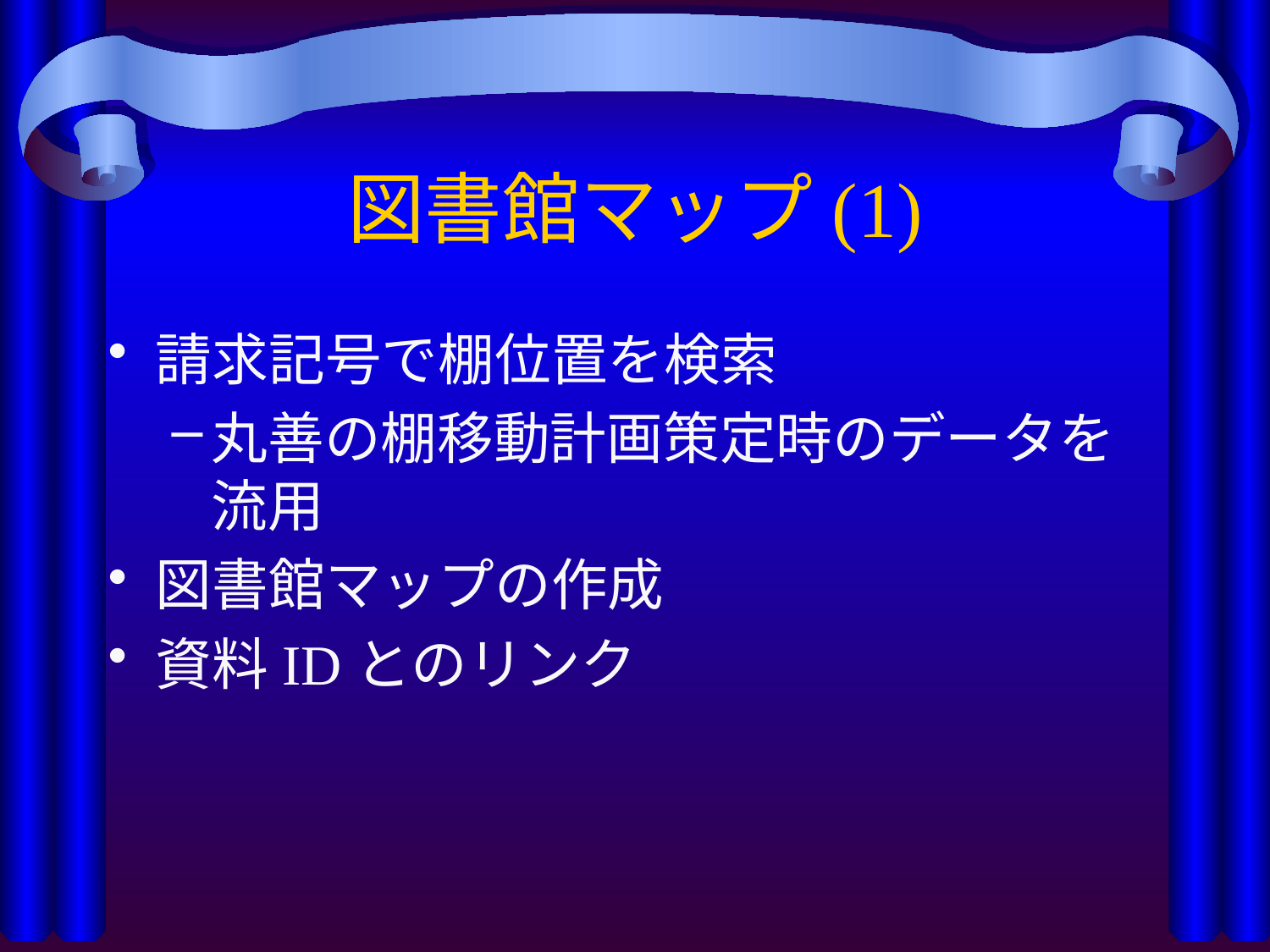

# 図書館マップ(1)
請求記号で棚位置を検索
丸善の棚移動計画策定時のデータを流用
図書館マップの作成
資料IDとのリンク